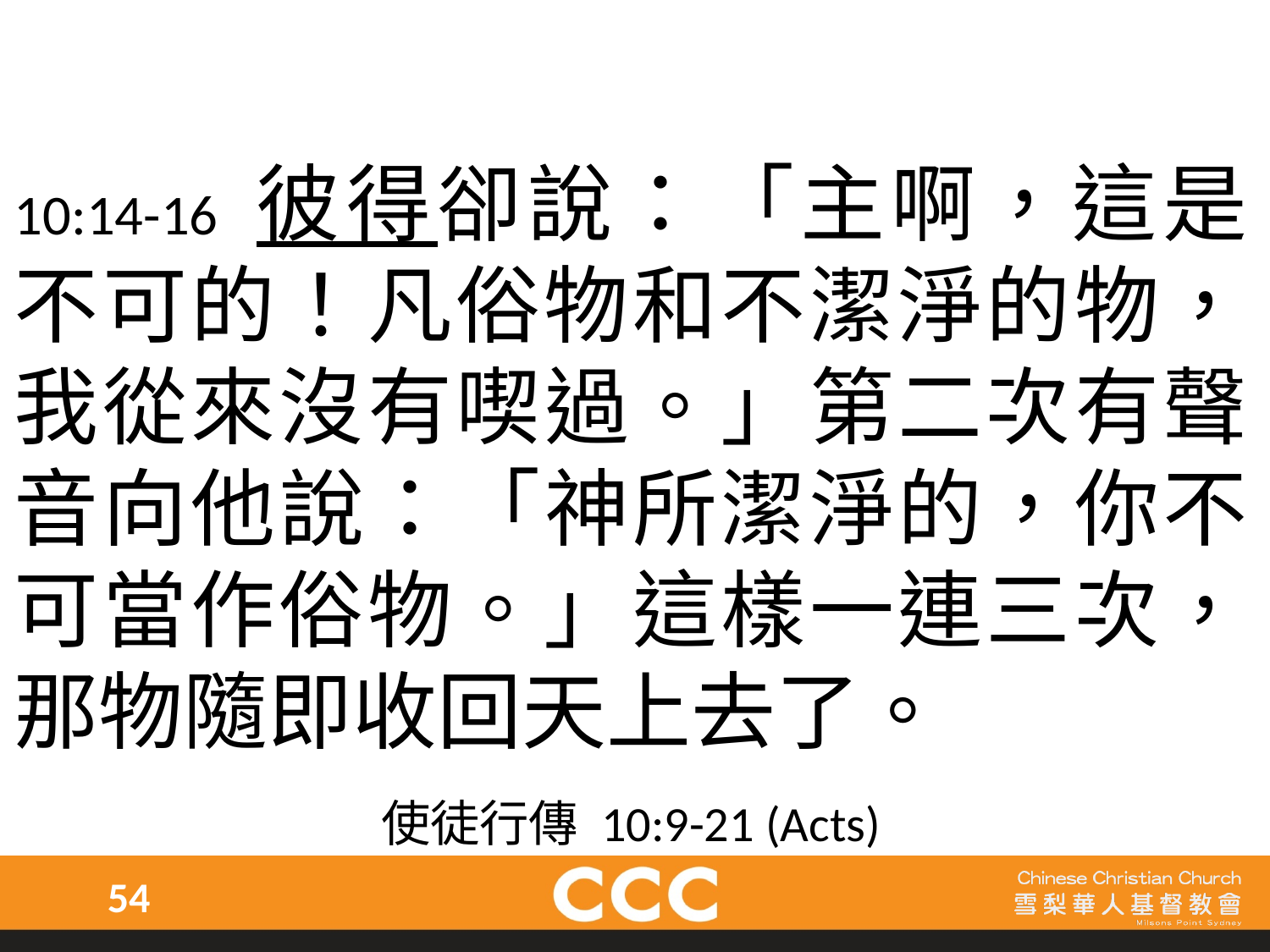

10:14-16 彼得卻說：「主啊，這是不可的！凡俗物和不潔淨的物，我從來沒有喫過。」第二次有聲音向他說：「神所潔淨的，你不可當作俗物。」這樣一連三次，那物隨即收回天上去了。
使徒行傳 10:9-21 (Acts)
54